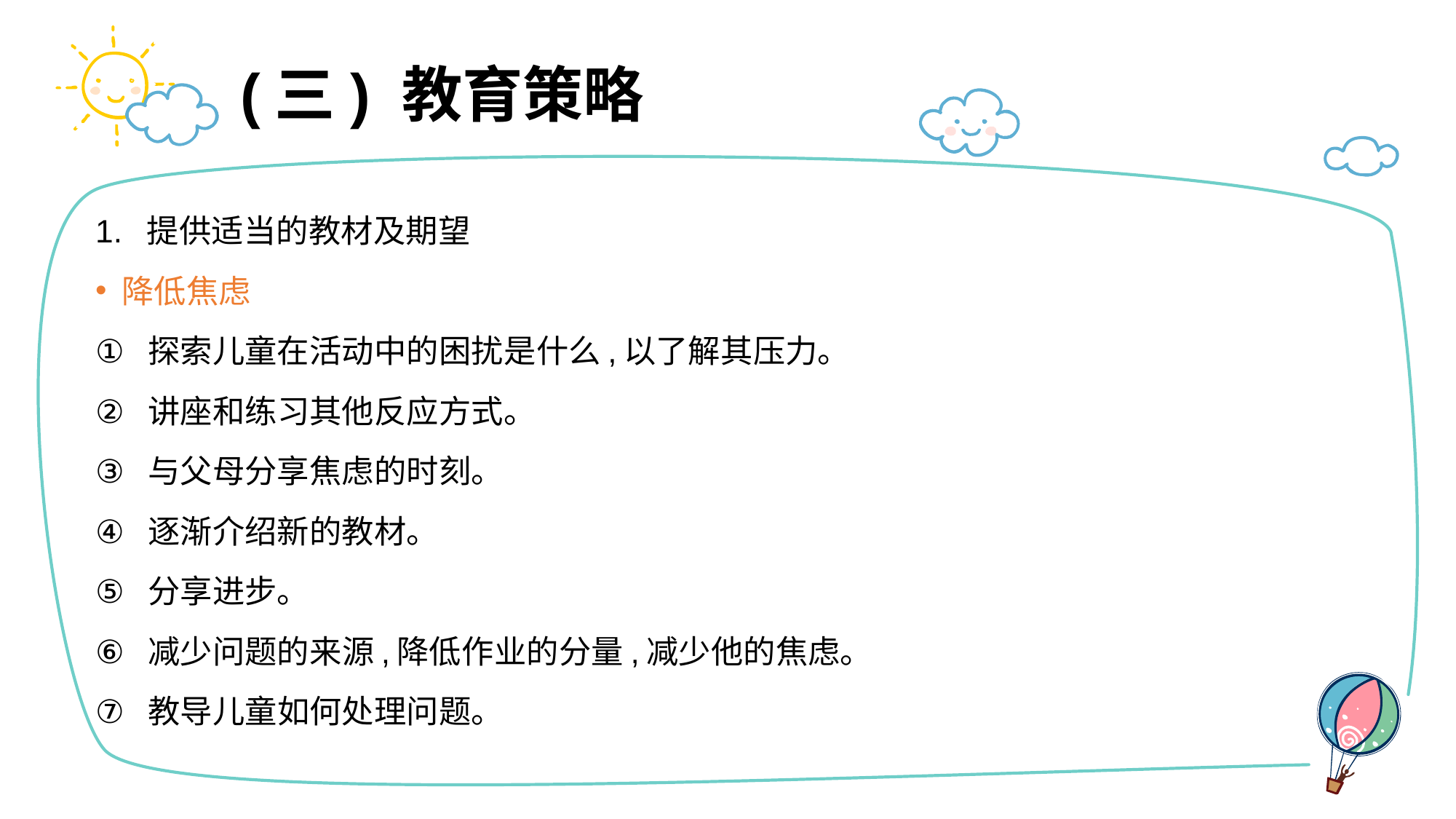

# (三) 教育策略
1.  提供适当的教材及期望
降低焦虑
探索儿童在活动中的困扰是什么,以了解其压力。
讲座和练习其他反应方式。
与父母分享焦虑的时刻。
逐渐介绍新的教材。
分享进步。
减少问题的来源,降低作业的分量,减少他的焦虑。
教导儿童如何处理问题。